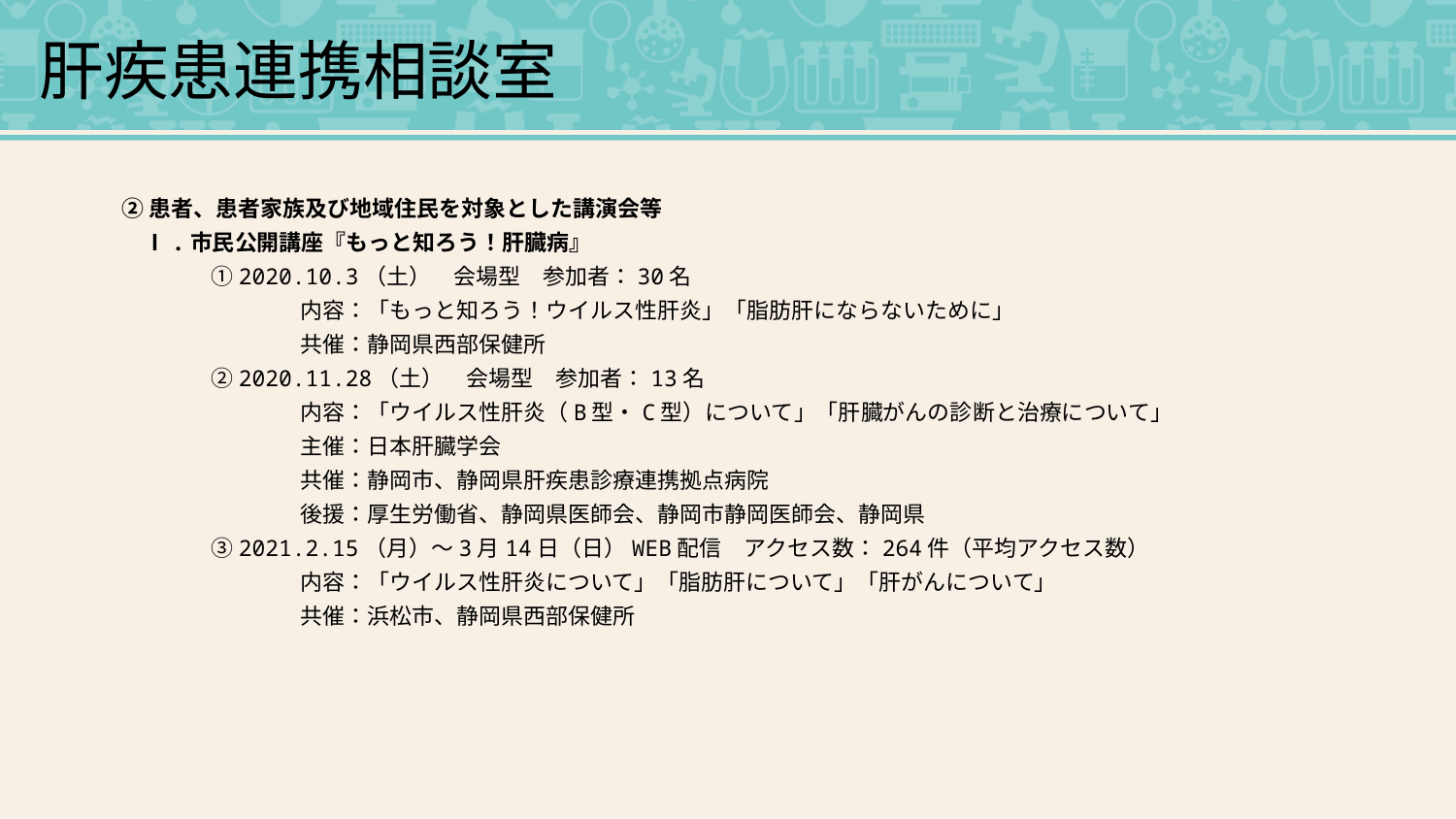

肝疾患連携相談室
②患者、患者家族及び地域住民を対象とした講演会等
　Ⅰ.市民公開講座『もっと知ろう！肝臓病』
　　　　①2020.10.3（土）　会場型　参加者：30名
　　　　　　　　内容：「もっと知ろう！ウイルス性肝炎」「脂肪肝にならないために」
　　　　　　　　共催：静岡県西部保健所
　　　　②2020.11.28（土）　会場型　参加者：13名
　　　　　　　　内容：「ウイルス性肝炎（B型・C型）について」「肝臓がんの診断と治療について」
　　　　　　　　主催：日本肝臓学会
　　　　　　　　共催：静岡市、静岡県肝疾患診療連携拠点病院
　　　　　　　　後援：厚生労働省、静岡県医師会、静岡市静岡医師会、静岡県
　　　　③2021.2.15（月）～3月14日（日）WEB配信　アクセス数：264件（平均アクセス数）
　　　　　　　　内容：「ウイルス性肝炎について」「脂肪肝について」「肝がんについて」
　　　　　　　　共催：浜松市、静岡県西部保健所